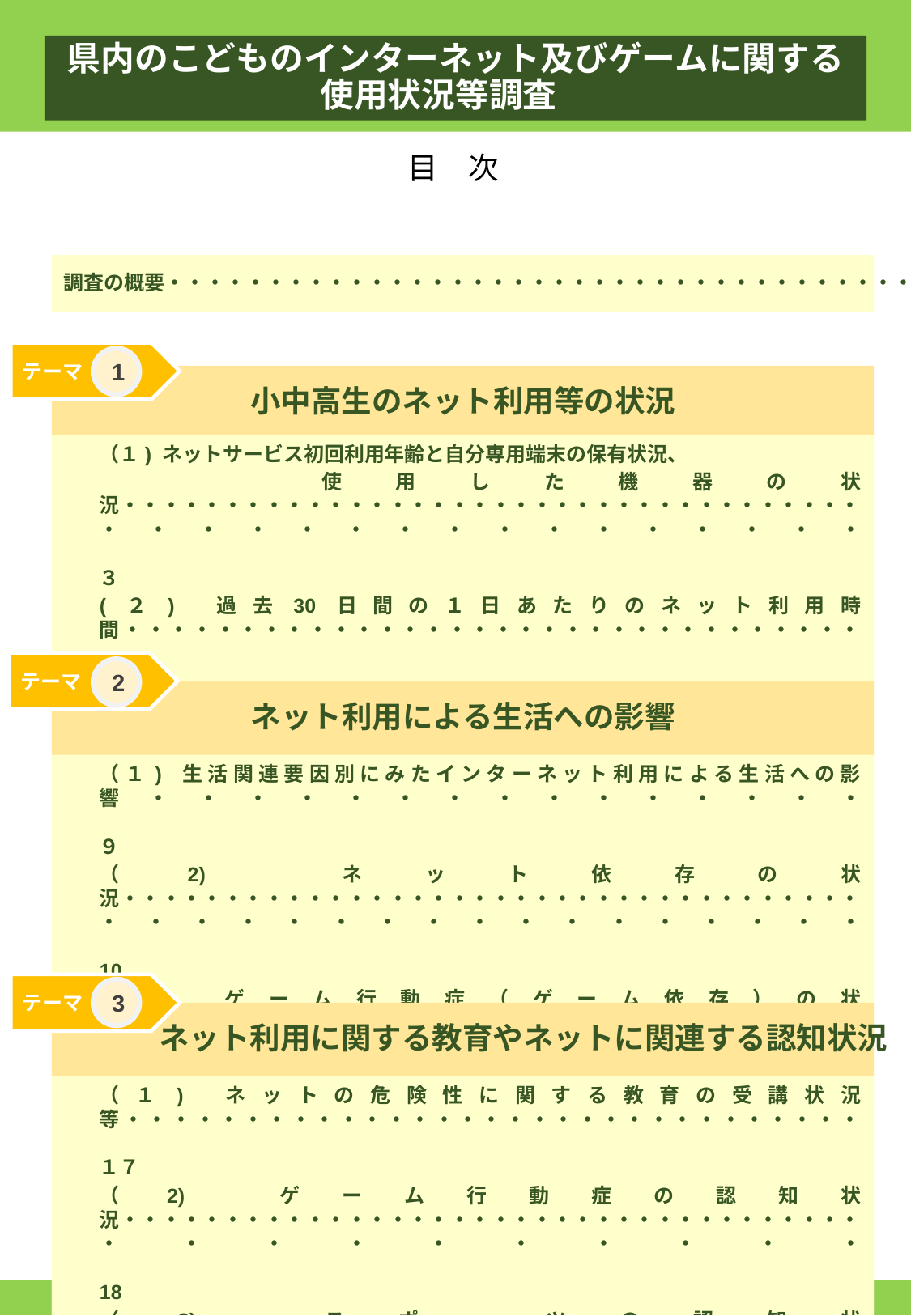

県内のこどものインターネット及びゲームに関する
使用状況等調査
目　次
調査の概要・・・・・・・・・・・・・・・・・・・・・・・・・・・・・・・・・・・・・・・・・・・・・・・・・・・・・・・・・・・・・・・・・・・	２
テーマ
1
# 小中高生のネット利用等の状況
（１) ネットサービス初回利用年齢と自分専用端末の保有状況、
　　　使用した機器の状況・・・・・・・・・・・・・・・・・・・・・・・・・・・・・・・・・・・・・・・・・・・・・・・・・・・・	３
(２) 過去30日間の１日あたりのネット利用時間・・・・・・・・・・・・・・・・・・・・・・・・・・・・・・・・	４
(3) 過去30日間に利用したネットサービスと利用時間・・・・・・・・・・・・・・・・・・・・・・・・・・	５
(4) ゲームの実施状況、よく遊ぶゲームジャンルと併用アプリ・・・・・・・・・・・・・・・・・・・・	６
(5) SNSの利用状況と見知らぬ人とのやりとりや課金の状況・・・・・・・・・・・・・・・・・・・	７
(6) ネットの時間制限や機能制限等の状況・・・・・・・・・・・・・・・・・・・・・・・・・・・・・・・・・・・・	８
テーマ
2
ネット利用による生活への影響
（１) 生活関連要因別にみたインターネット利用による生活への影響・・・・・・・・・・・・・・・	９
（2) ネット依存の状況・・・・・・・・・・・・・・・・・・・・・・・・・・・・・・・・・・・・・・・・・・・・・・・・・・・・・	10
（3) ゲーム行動症（ゲーム依存）の状況・・・・・・・・・・・・・・・・・・・・・・・・・・・・・・・・・・・・・・・	11
（4) 睡眠の状況・・・・・・・・・・・・・・・・・・・・・・・・・・・・・・・・・・・・・・・・・・・・・・・・・・・・・・・・・・	12
（5) 「気分が落ち込む」あるいは「やる気がでない」／不安で、外出や集団への参加
　　　が嫌だと感じる児童・生徒の状況・・・・・・・・・・・・・・・・・・・・・・・・・・・・・・・・・・・・・・・	14
（6) ネットの使い方における家族からの注意の状況・・・・・・・・・・・・・・・・・・・・・・・・・・・	16
テーマ
3
　　　　ネット利用に関する教育やネットに関連する認知状況
（１) ネットの危険性に関する教育の受講状況等・・・・・・・・・・・・・・・・・・・・・・・・・・・・・・・	１７
（2) ゲーム行動症の認知状況・・・・・・・・・・・・・・・・・・・・・・・・・・・・・・・・・・・・・・・・・・・・・・	18
（3) eスポーツの認知状況・・・・・・・・・・・・・・・・・・・・・・・・・・・・・・・・・・・・・・・・・・・・・・・・・	１９
2